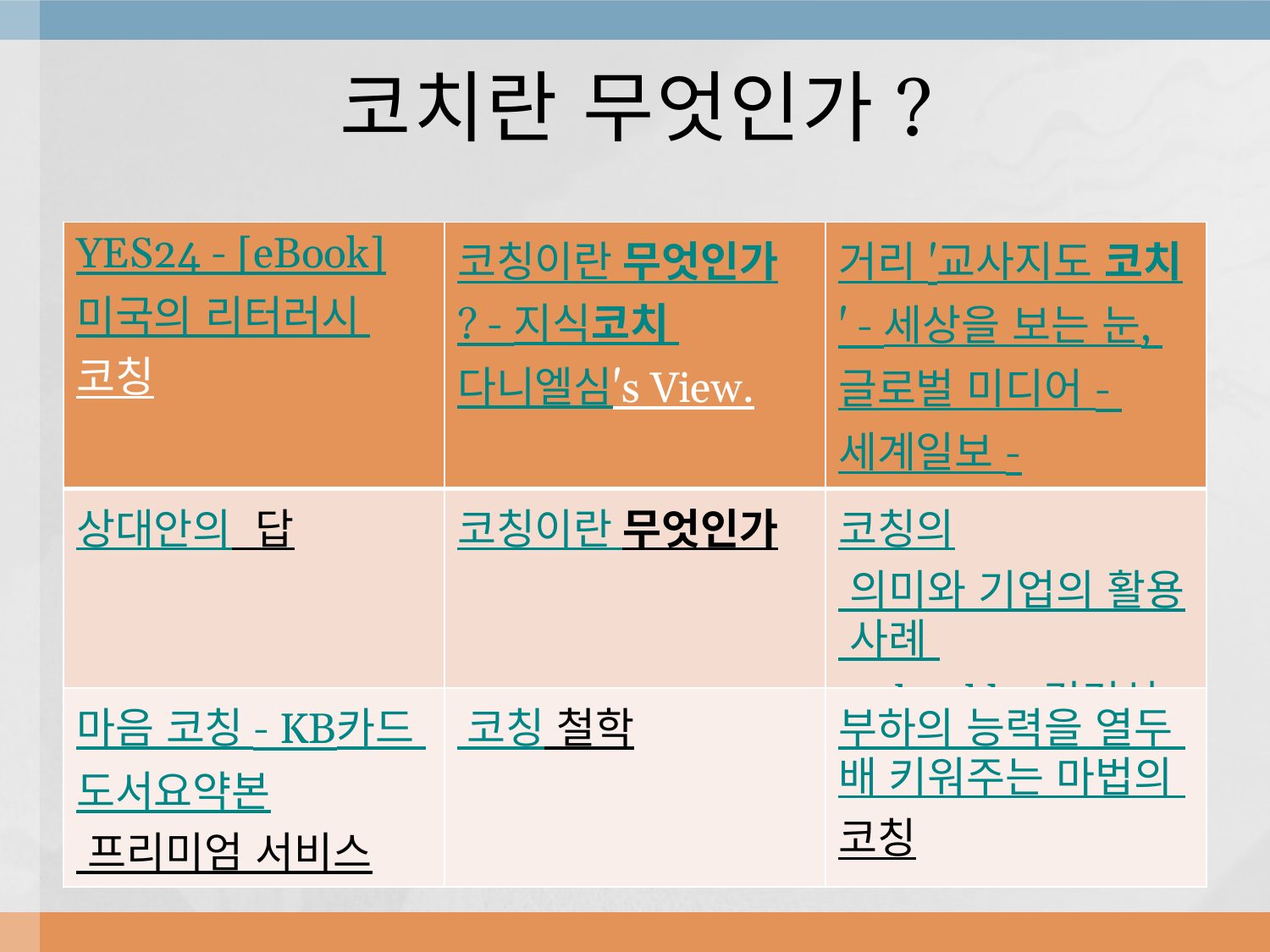

# 코치란 무엇인가?
| YES24 - [eBook]미국의 리터러시 코칭 | 코칭이란 무엇인가? - 지식코치 다니엘심's View. | 거리 '교사지도 코치' - 세상을 보는 눈, 글로벌 미디어 - 세계일보 - |
| --- | --- | --- |
| 상대안의 답 | 코칭이란 무엇인가 | 코칭의 의미와 기업의 활용 사례 - a knol by 김경섭 |
| 마음 코칭 - KB카드 도서요약본 프리미엄 서비스 | 코칭 철학 | 부하의 능력을 열두 배 키워주는 마법의 코칭 |